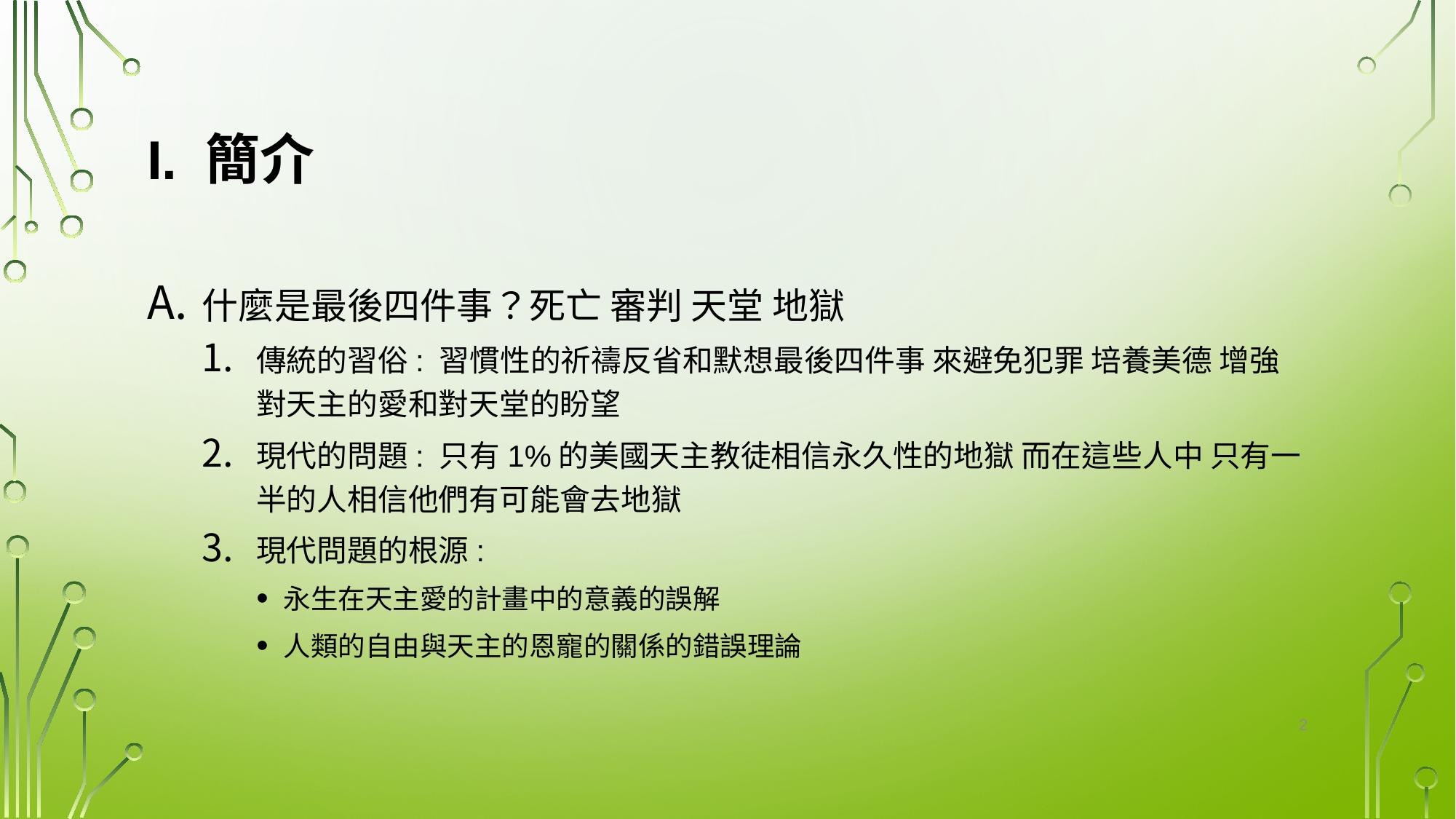

# I. 簡介
什麼是最後四件事？死亡 審判 天堂 地獄
傳統的習俗: 習慣性的祈禱反省和默想最後四件事 來避免犯罪 培養美德 增強對天主的愛和對天堂的盼望
現代的問題: 只有1%的美國天主教徒相信永久性的地獄 而在這些人中 只有一半的人相信他們有可能會去地獄
現代問題的根源:
永生在天主愛的計畫中的意義的誤解
人類的自由與天主的恩寵的關係的錯誤理論
2